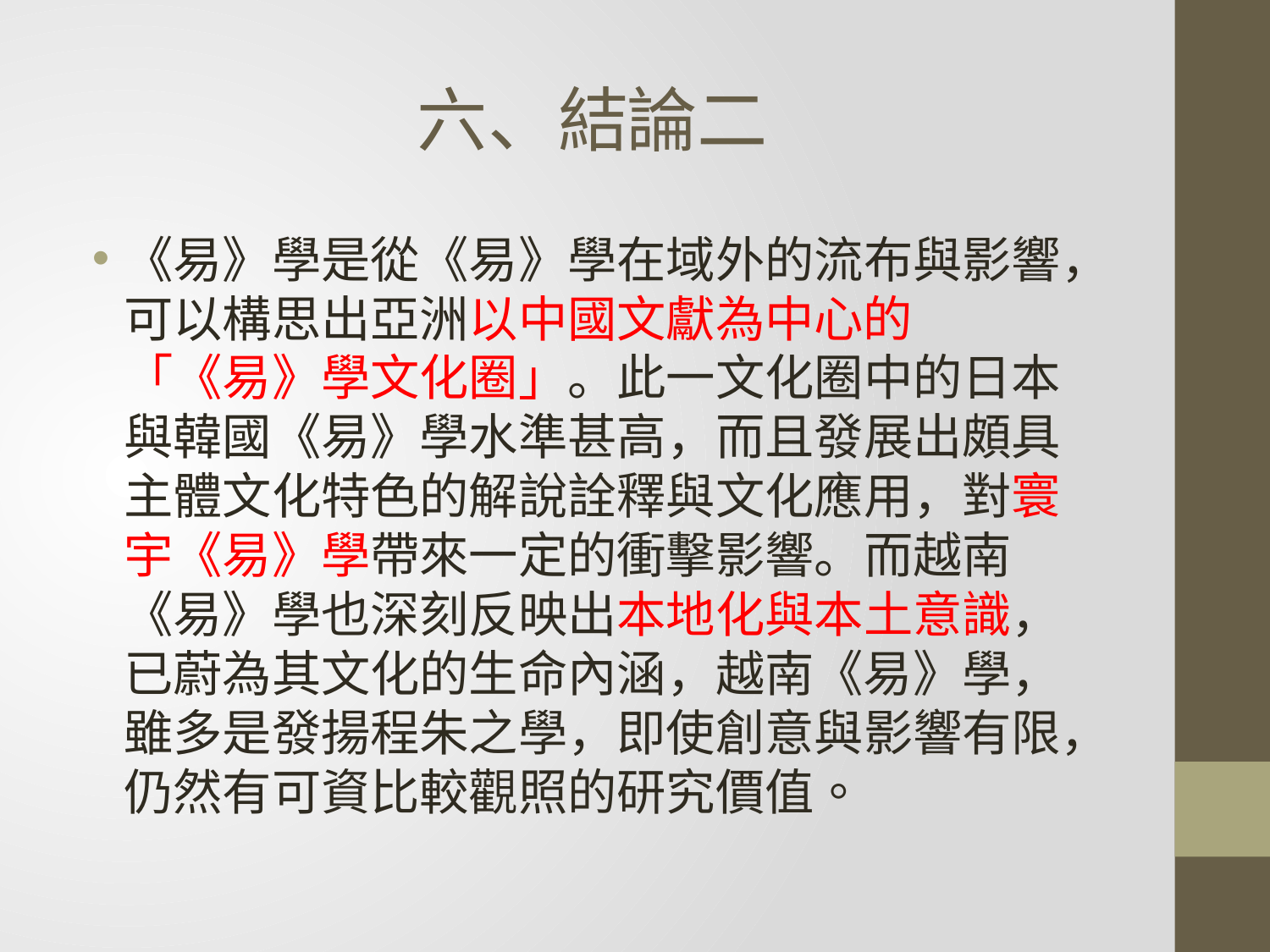

# 六、結論二
《易》學是從《易》學在域外的流布與影響，可以構思出亞洲以中國文獻為中心的「《易》學文化圈」。此一文化圈中的日本與韓國《易》學水準甚高，而且發展出頗具主體文化特色的解說詮釋與文化應用，對寰宇《易》學帶來一定的衝擊影響。而越南《易》學也深刻反映出本地化與本土意識，已蔚為其文化的生命內涵，越南《易》學，雖多是發揚程朱之學，即使創意與影響有限，仍然有可資比較觀照的研究價值。